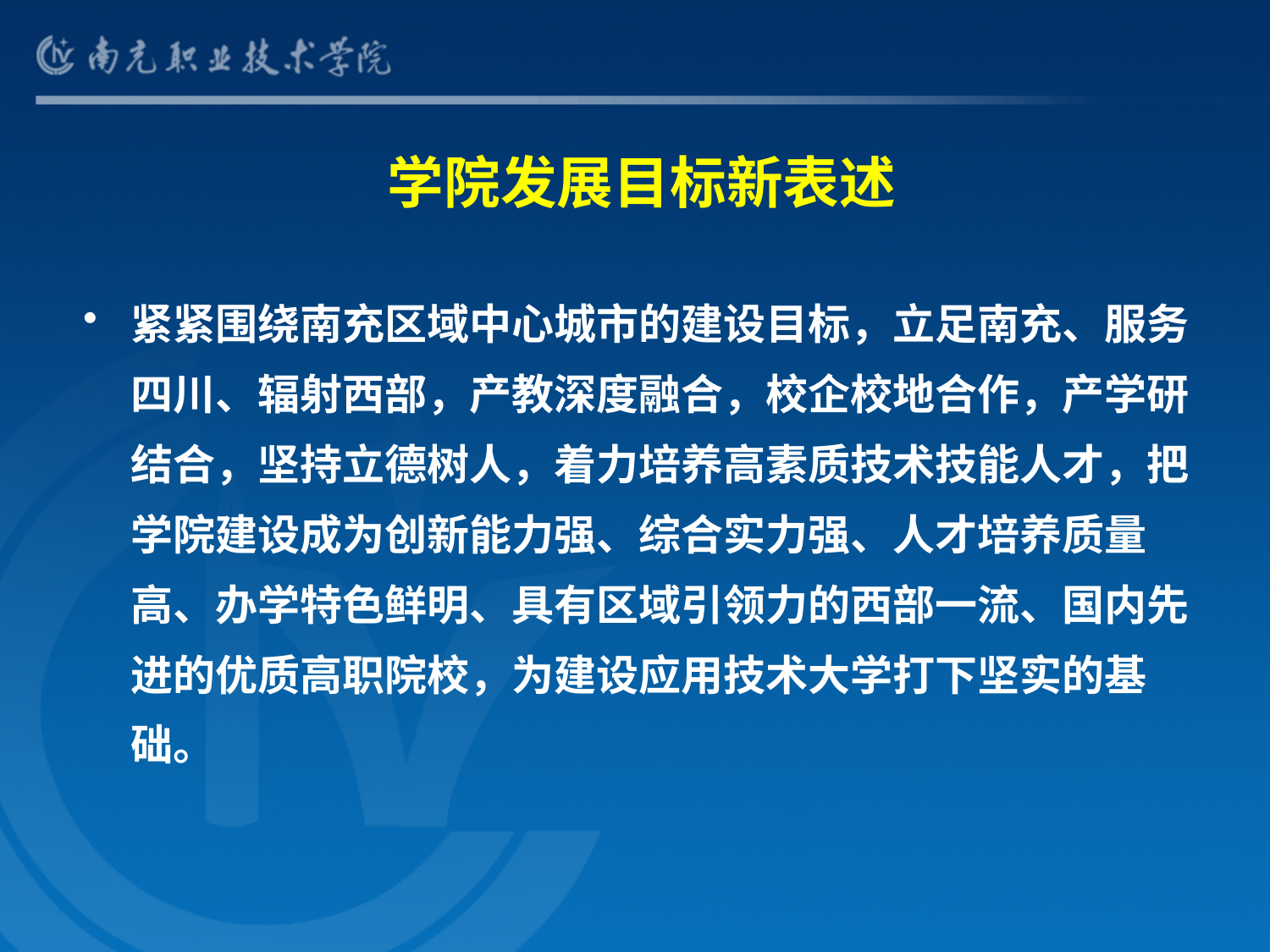

# 学院发展目标新表述
紧紧围绕南充区域中心城市的建设目标，立足南充、服务四川、辐射西部，产教深度融合，校企校地合作，产学研结合，坚持立德树人，着力培养高素质技术技能人才，把学院建设成为创新能力强、综合实力强、人才培养质量高、办学特色鲜明、具有区域引领力的西部一流、国内先进的优质高职院校，为建设应用技术大学打下坚实的基础。